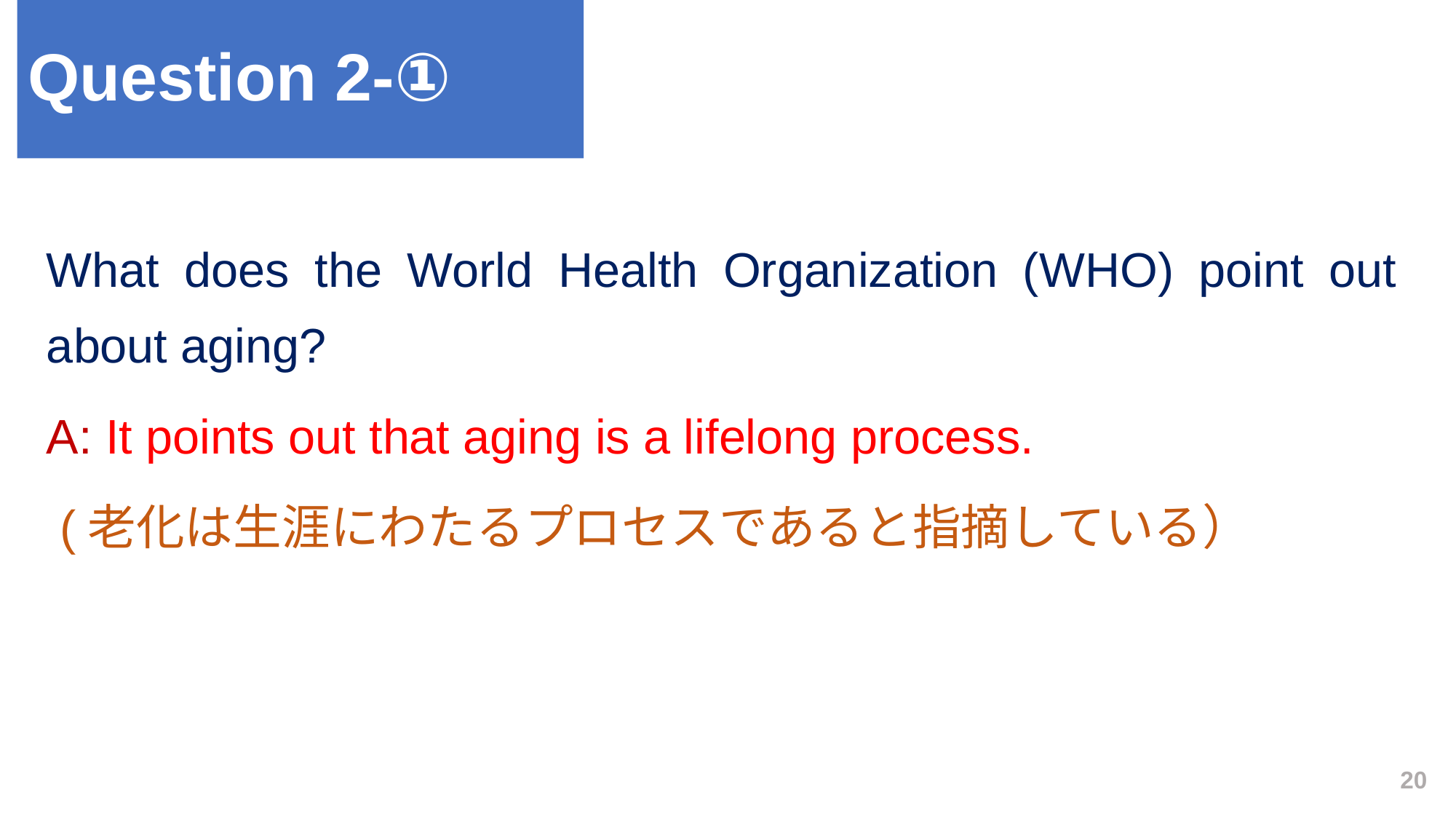

Question 2-①
What does the World Health Organization (WHO) point out about aging?
A: It points out that aging is a lifelong process.
 (老化は生涯にわたるプロセスであると指摘している）